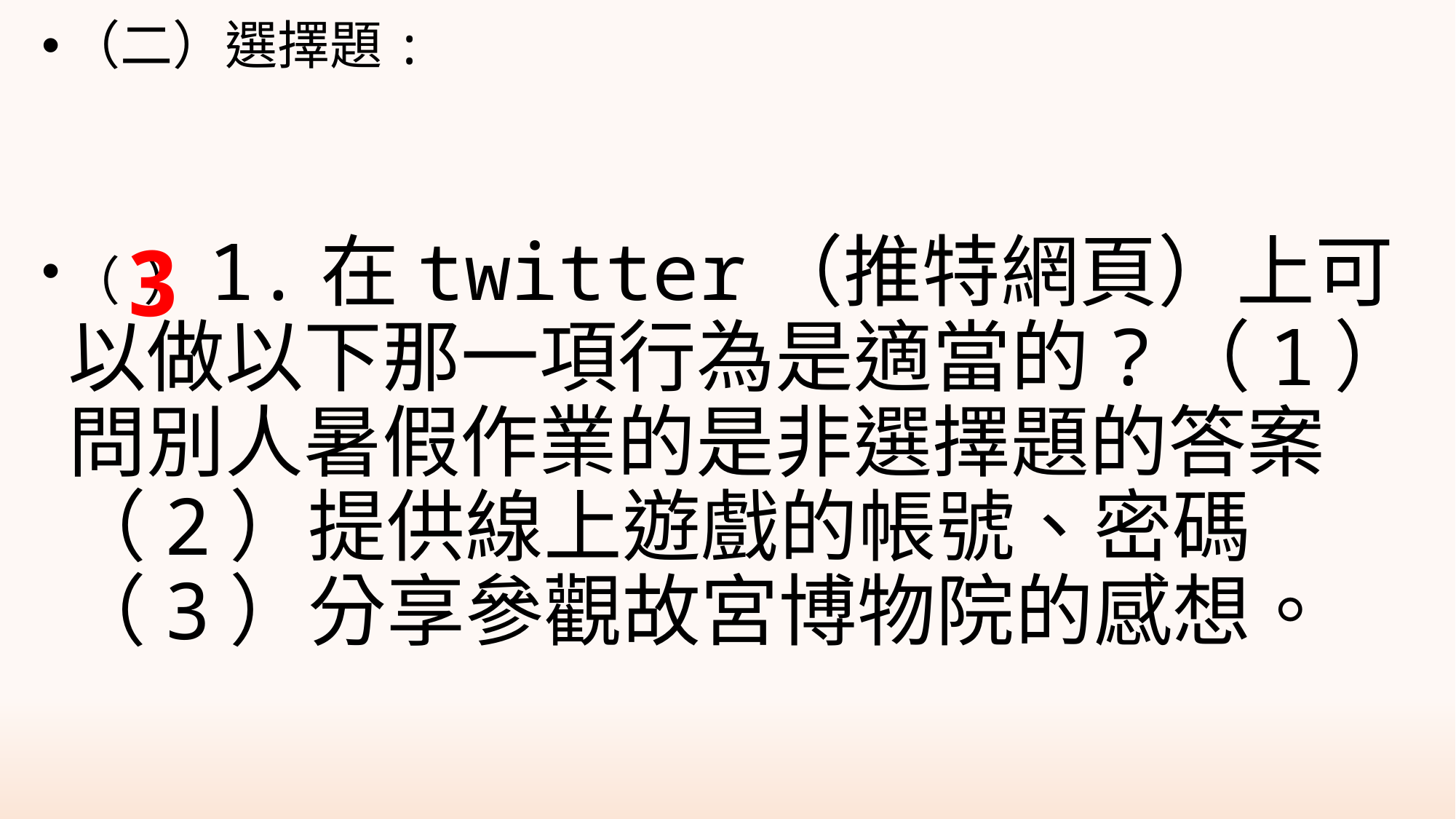

（二）選擇題:

（  ）1.在twitter（推特網頁）上可以做以下那一項行為是適當的?（1）問別人暑假作業的是非選擇題的答案（2）提供線上遊戲的帳號、密碼（3）分享參觀故宮博物院的感想。
3